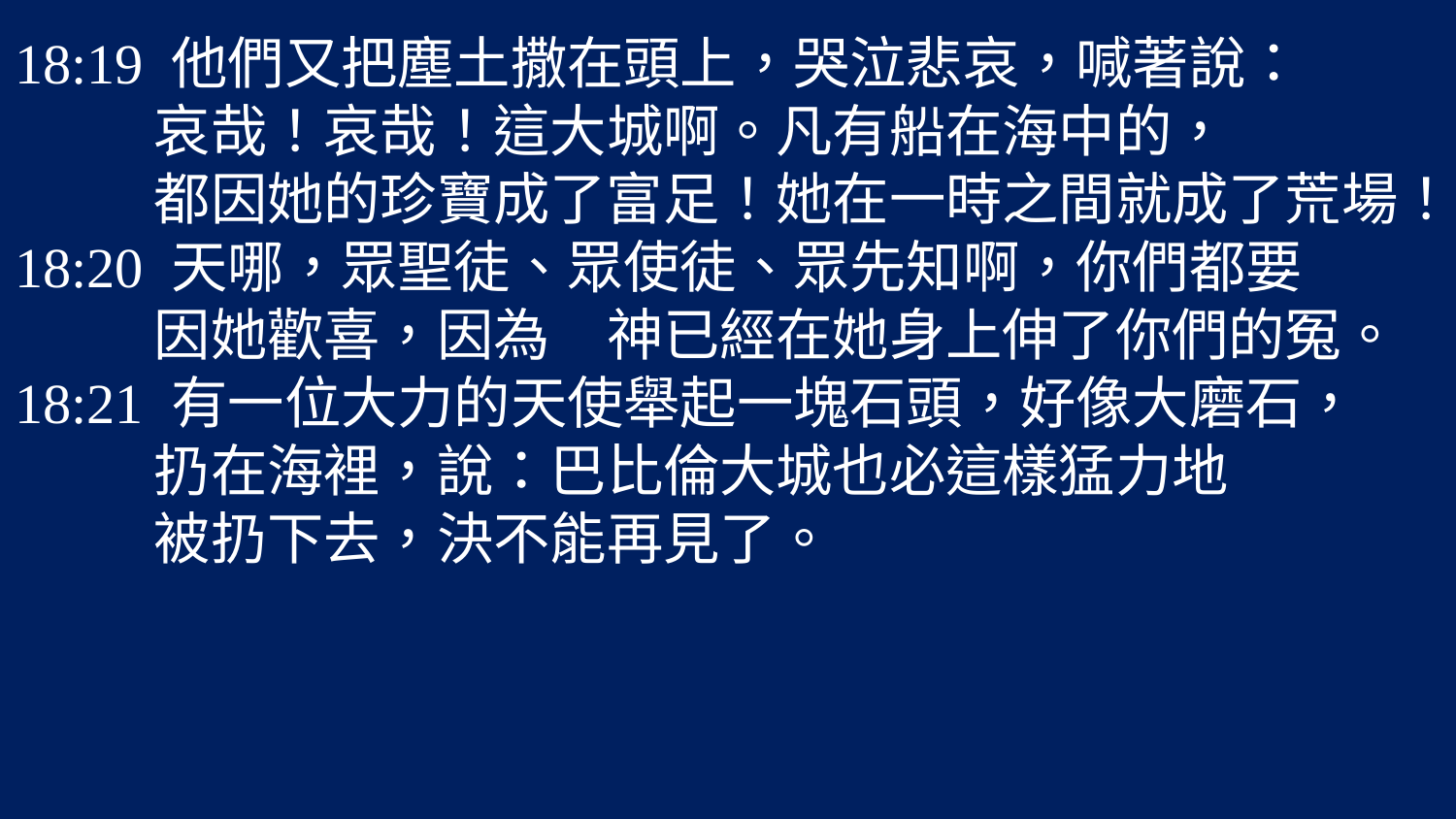

18:19 他們又把塵土撒在頭上，哭泣悲哀，喊著說：
          哀哉！哀哉！這大城啊。凡有船在海中的，
          都因她的珍寶成了富足！她在一時之間就成了荒場！
18:20 天哪，眾聖徒、眾使徒、眾先知啊，你們都要
          因她歡喜，因為　神已經在她身上伸了你們的冤。
18:21 有一位大力的天使舉起一塊石頭，好像大磨石，
          扔在海裡，說：巴比倫大城也必這樣猛力地
          被扔下去，決不能再見了。